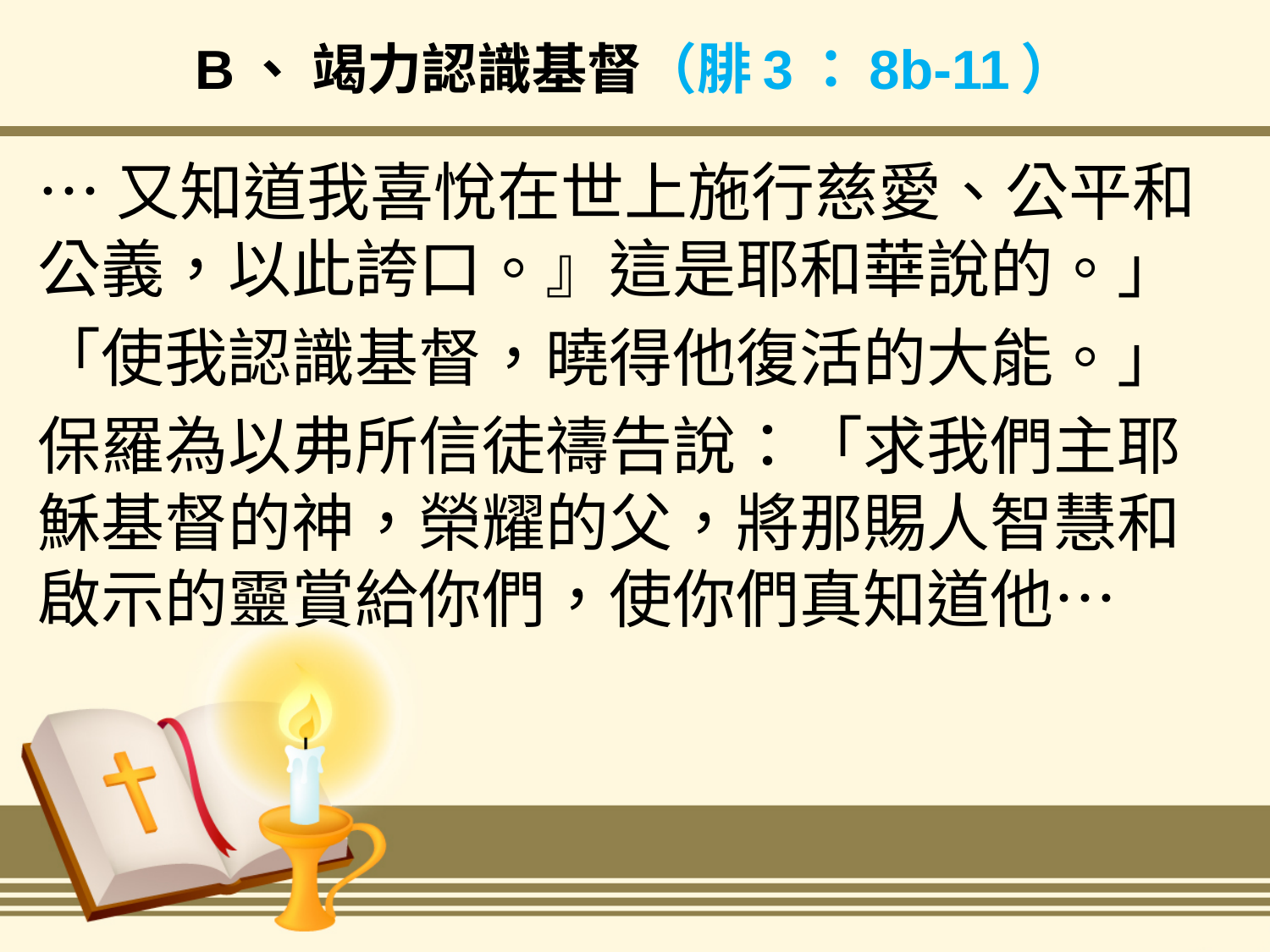

# B、 竭力認識基督（腓3：8b-11）
…又知道我喜悅在世上施行慈愛、公平和公義，以此誇口。』這是耶和華說的。」
「使我認識基督，曉得他復活的大能。」
保羅為以弗所信徒禱告說：「求我們主耶穌基督的神，榮耀的父，將那賜人智慧和啟示的靈賞給你們，使你們真知道他…